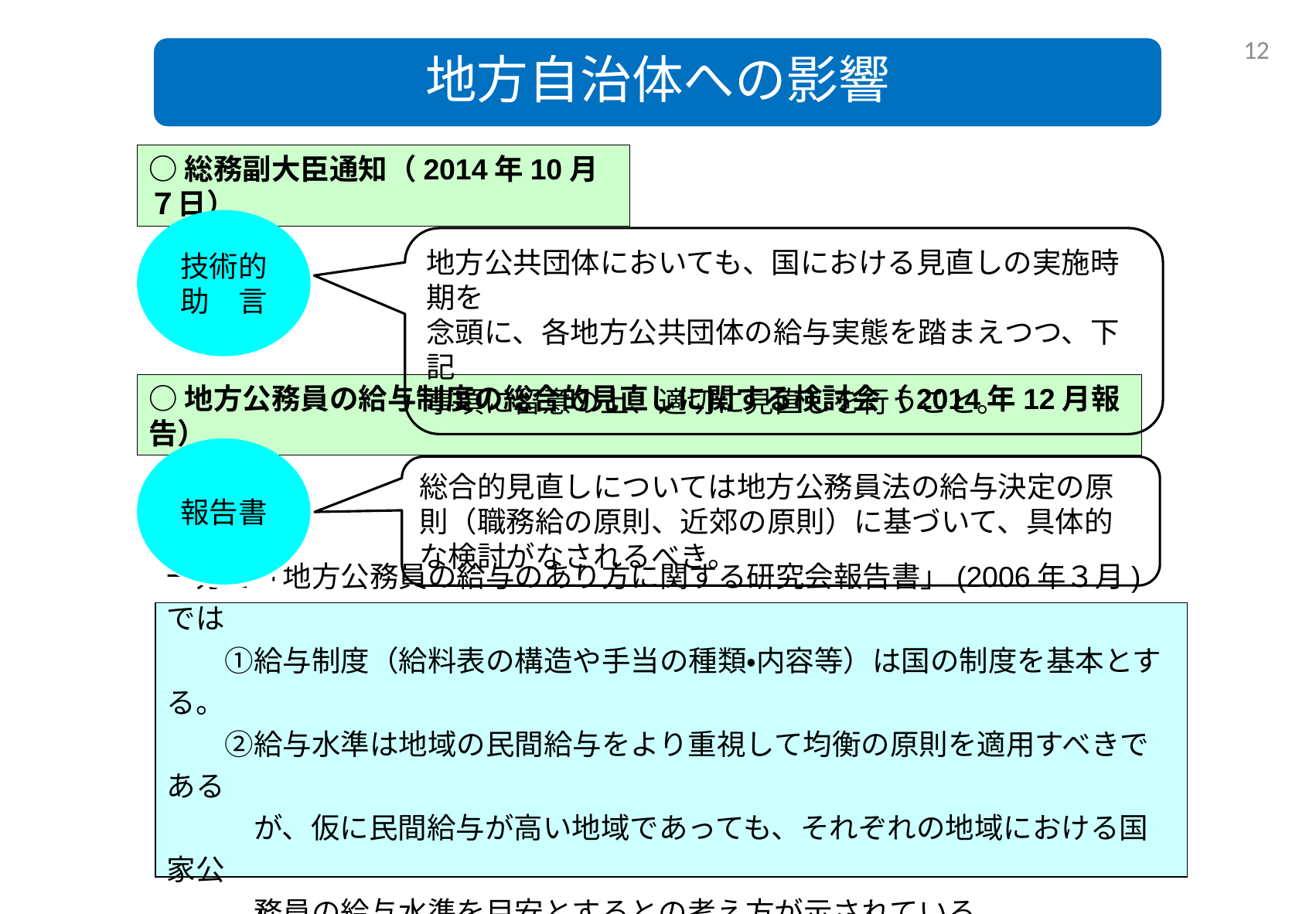

12

地方自治体への影響
○総務副大臣通知（2014年10月７日）

技術的
助　言
地方公共団体においても、国における見直しの実施時期を
念頭に、各地方公共団体の給与実態を踏まえつつ、下記
事項に留意の上、適切に見直しを行うこと。
○地方公務員の給与制度の総合的見直しに関する検討会（2014年12月報告）
報告書
総合的見直しについては地方公務員法の給与決定の原則（職務給の原則、近郊の原則）に基づいて、具体的な検討がなされるべき。

一方で「地方公務員の給与のあり方に関する研究会報告書」(2006年３月)では
　　①給与制度（給料表の構造や手当の種類・内容等）は国の制度を基本とする。
　　②給与水準は地域の民間給与をより重視して均衡の原則を適用すべきである
　　　が、仮に民間給与が高い地域であっても、それぞれの地域における国家公
　　　務員の給与水準を目安とするとの考え方が示されている。